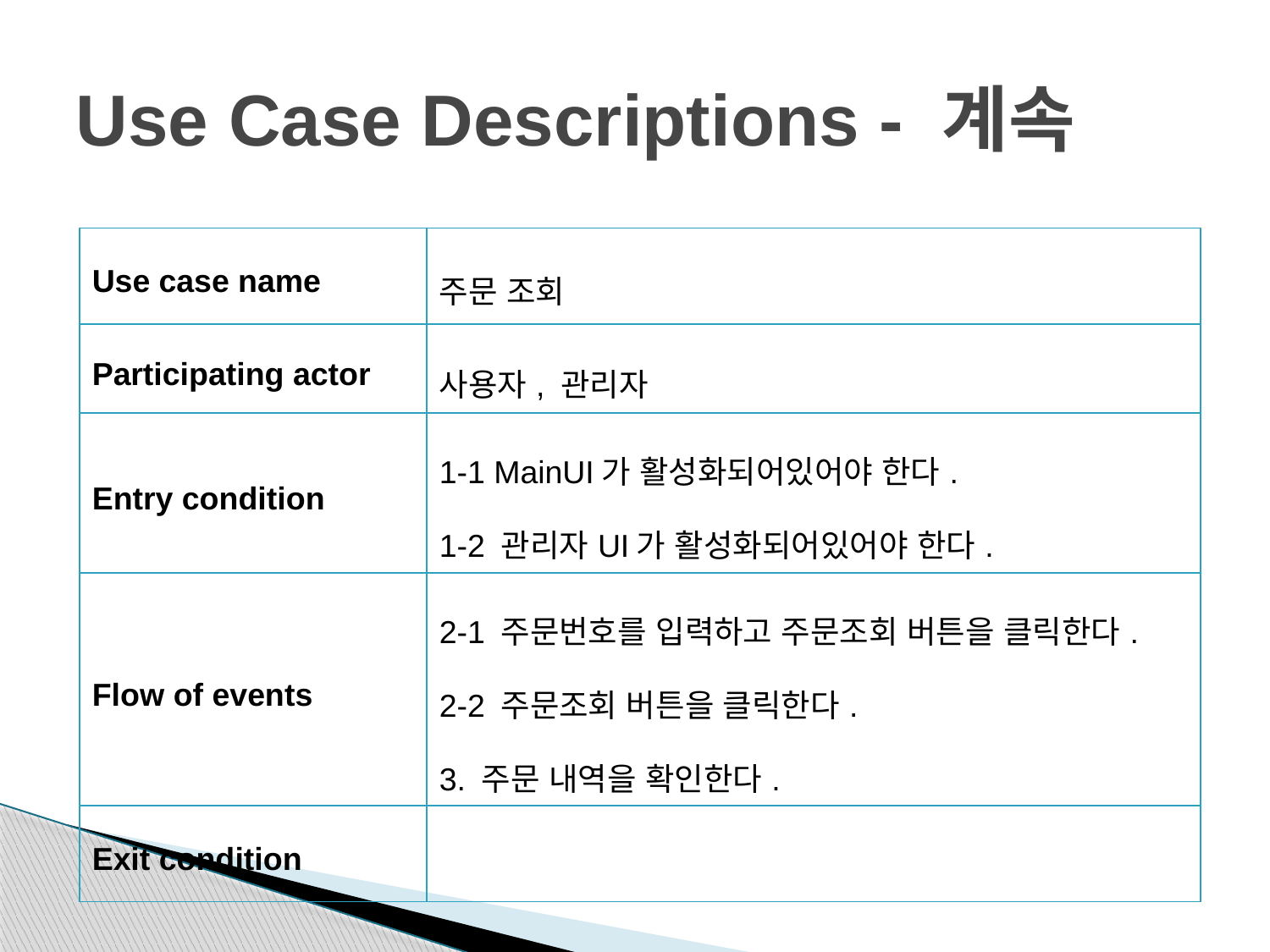

# Use Case Descriptions - 계속
| Use case name | 주문 조회 |
| --- | --- |
| Participating actor | 사용자, 관리자 |
| Entry condition | 1-1 MainUI가 활성화되어있어야 한다. 1-2 관리자UI가 활성화되어있어야 한다. |
| Flow of events | 2-1 주문번호를 입력하고 주문조회 버튼을 클릭한다. 2-2 주문조회 버튼을 클릭한다. 3. 주문 내역을 확인한다. |
| Exit condition |  |